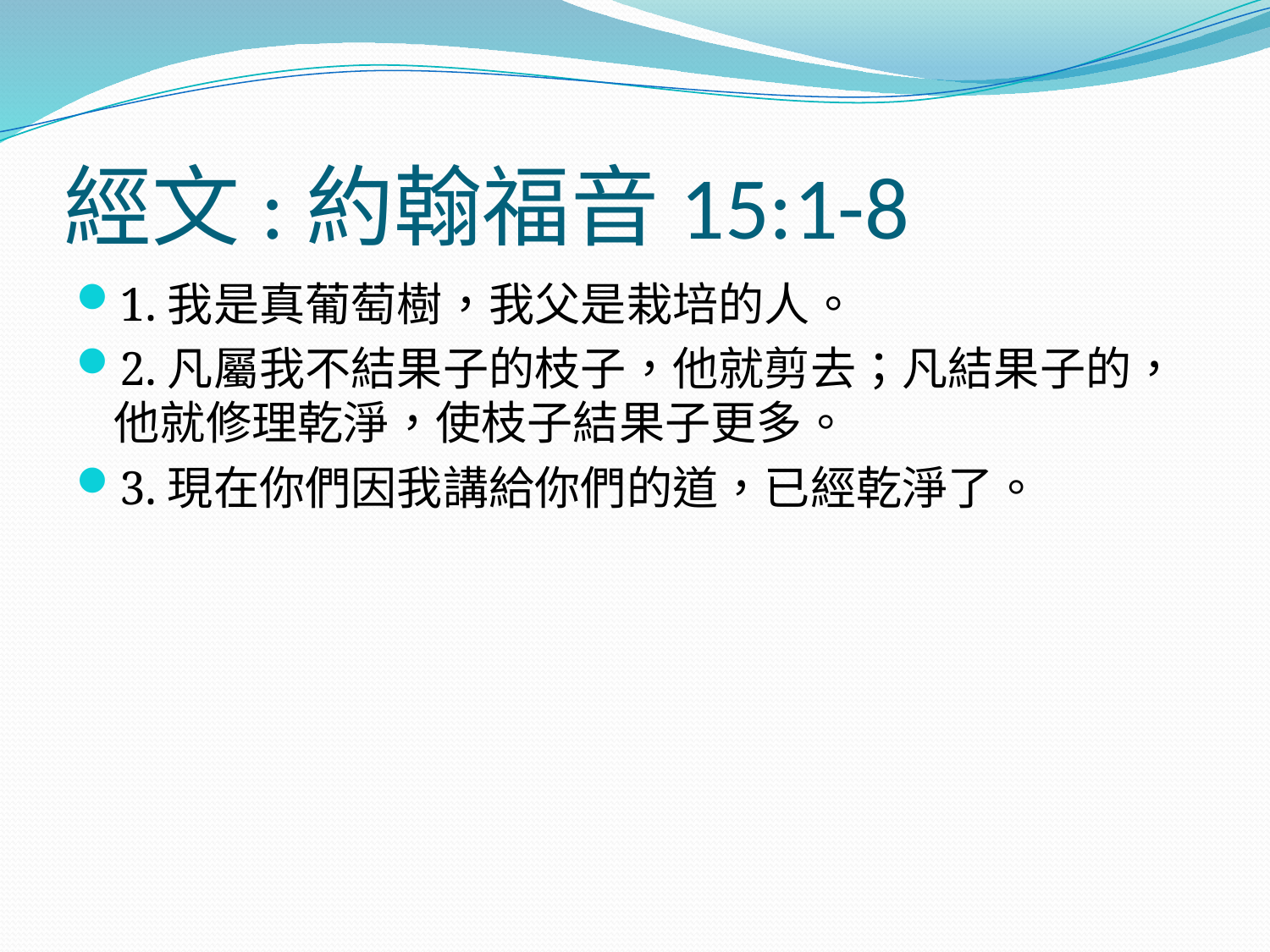

# 經文:約翰福音15:1-8
1.我是真葡萄樹，我父是栽培的人。
2.凡屬我不結果子的枝子，他就剪去；凡結果子的，他就修理乾淨，使枝子結果子更多。
3.現在你們因我講給你們的道，已經乾淨了。